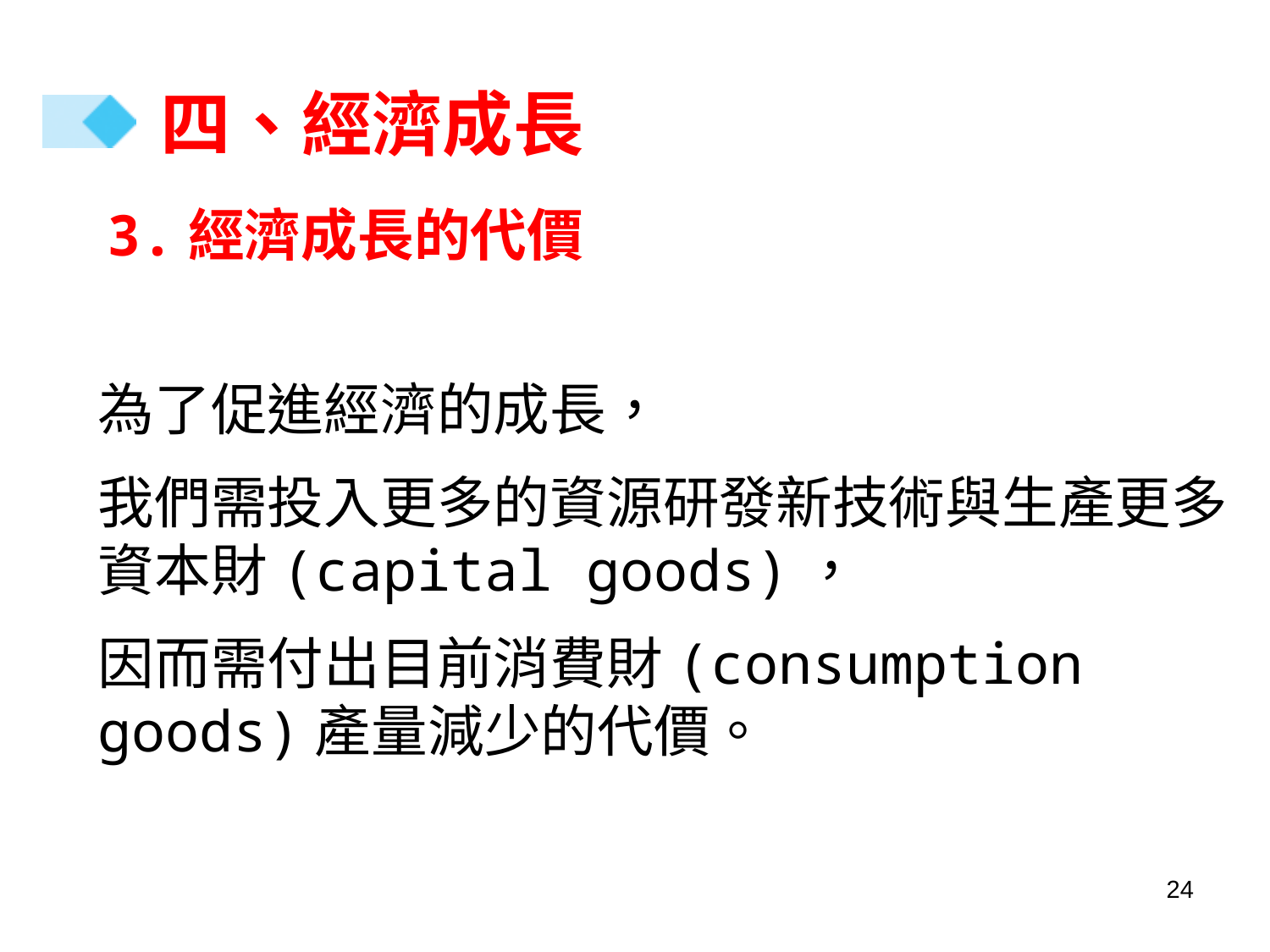

# 四、經濟成長
  3.經濟成長的代價

為了促進經濟的成長，
我們需投入更多的資源研發新技術與生產更多資本財(capital goods)，
因而需付出目前消費財(consumption goods)產量減少的代價。

24